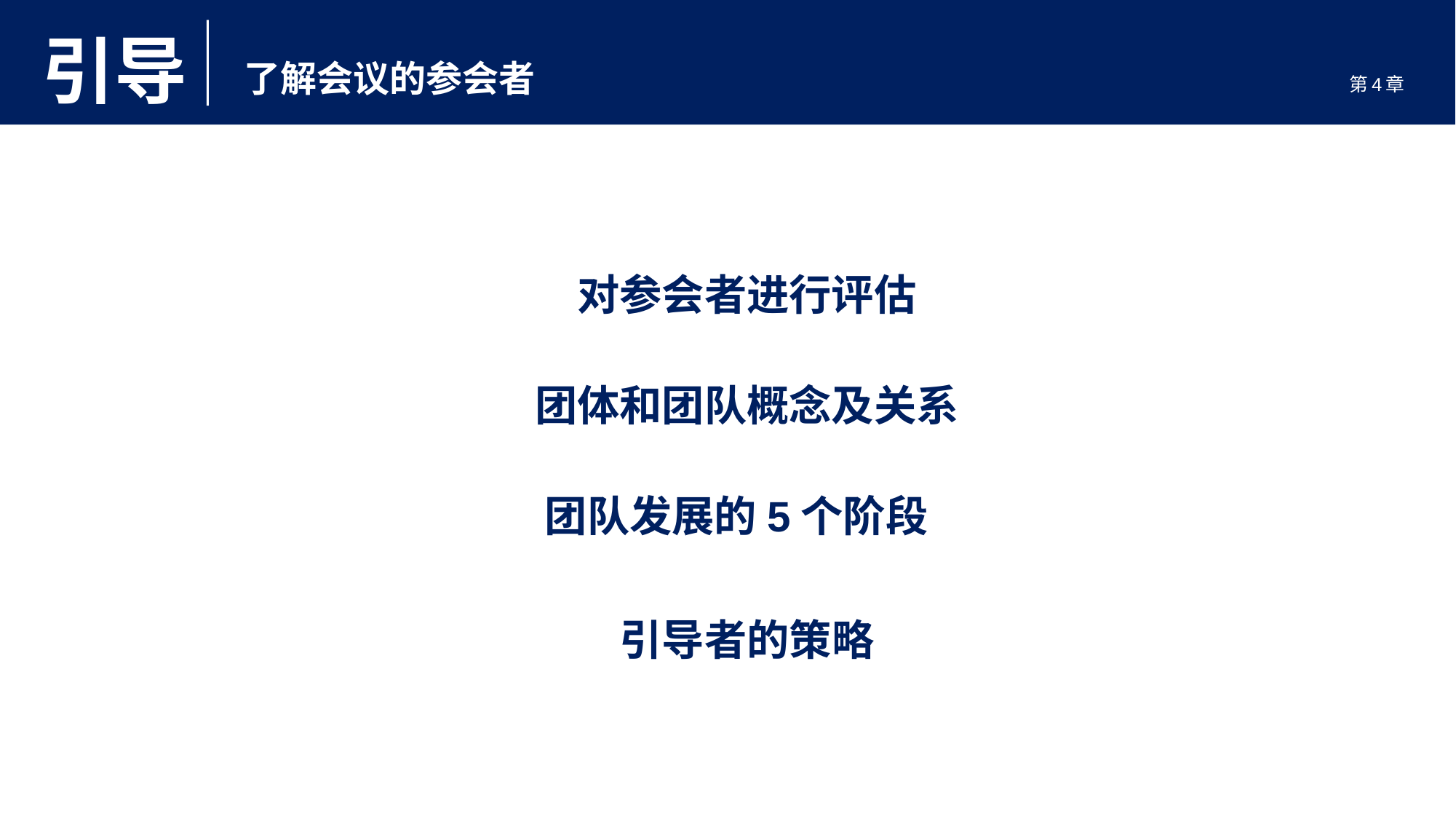

引导

了解会议的参会者
第4章
 对参会者进行评估
 团体和团队概念及关系
 团队发展的5个阶段
 引导者的策略